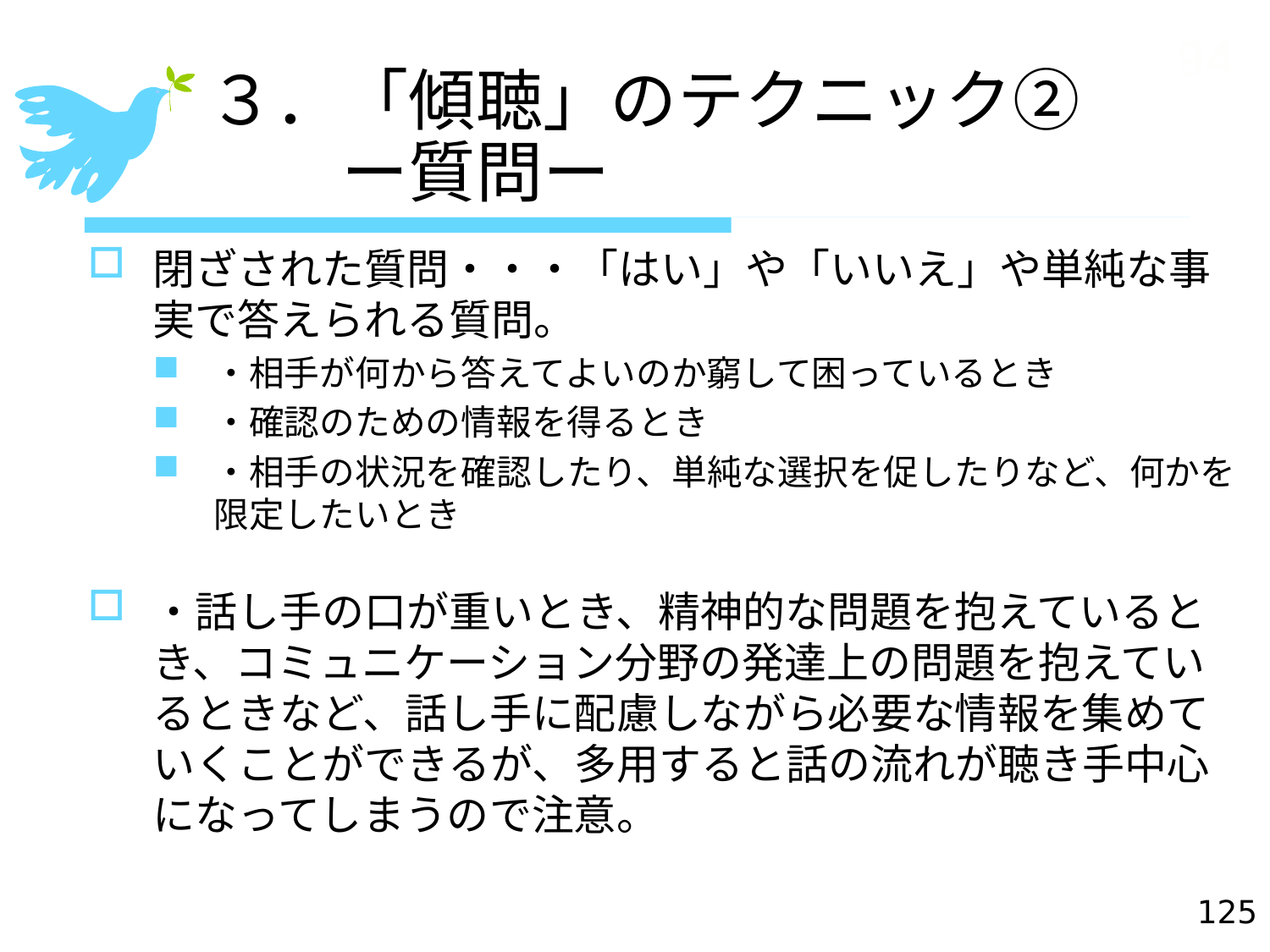

94
# ３．「傾聴」のテクニック② 　　ー質問ー
閉ざされた質問・・・「はい」や「いいえ」や単純な事実で答えられる質問。
・相手が何から答えてよいのか窮して困っているとき
・確認のための情報を得るとき
・相手の状況を確認したり、単純な選択を促したりなど、何かを限定したいとき
・話し手の口が重いとき、精神的な問題を抱えているとき、コミュニケーション分野の発達上の問題を抱えているときなど、話し手に配慮しながら必要な情報を集めていくことができるが、多用すると話の流れが聴き手中心になってしまうので注意。

125